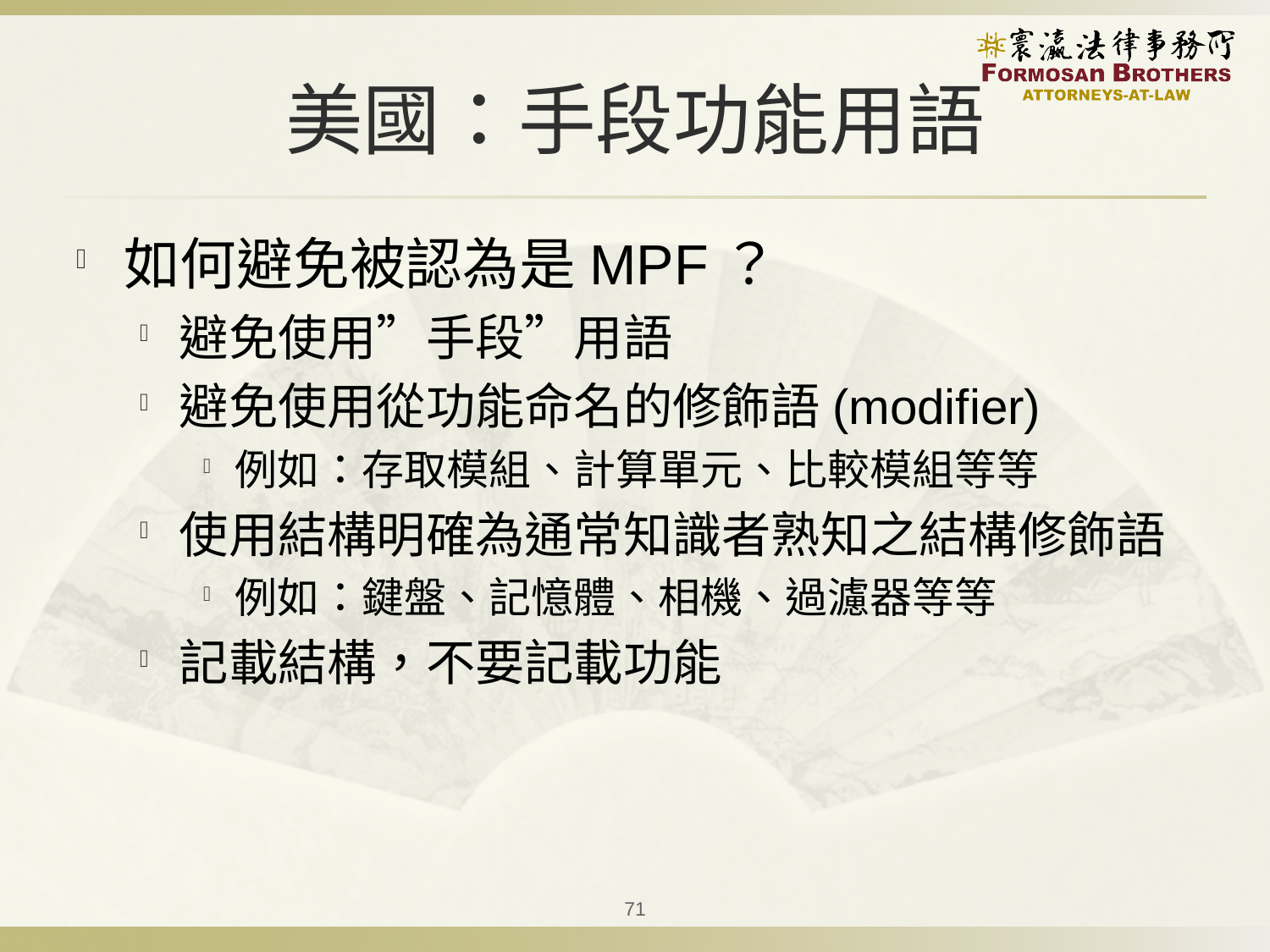

# 美國：手段功能用語
如何避免被認為是MPF？
避免使用”手段”用語
避免使用從功能命名的修飾語(modifier)
例如：存取模組、計算單元、比較模組等等
使用結構明確為通常知識者熟知之結構修飾語
例如：鍵盤、記憶體、相機、過濾器等等
記載結構，不要記載功能

71